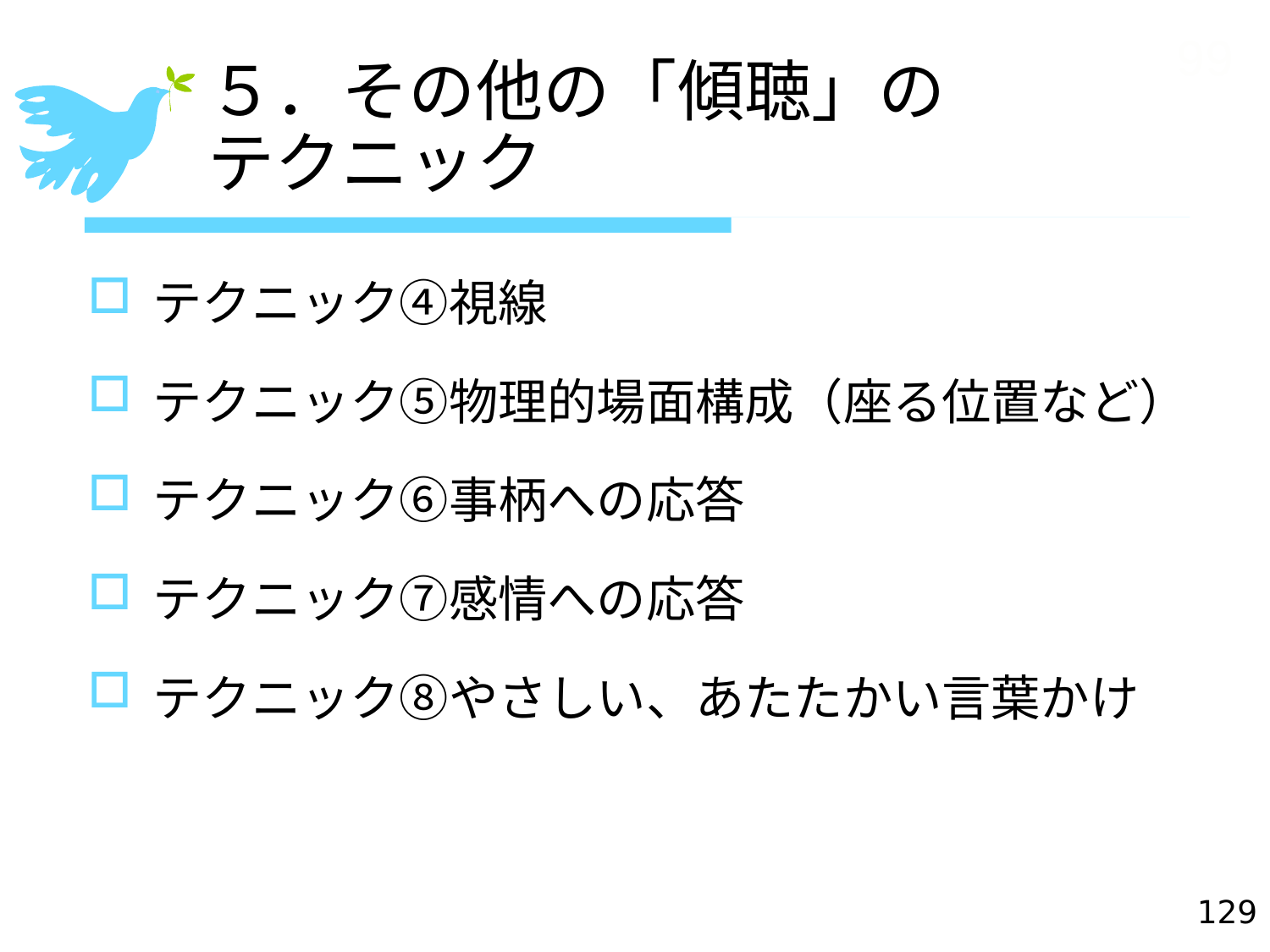

99
# ５．その他の「傾聴」の テクニック
テクニック④視線
テクニック⑤物理的場面構成（座る位置など）
テクニック⑥事柄への応答
テクニック⑦感情への応答
テクニック⑧やさしい、あたたかい言葉かけ
129